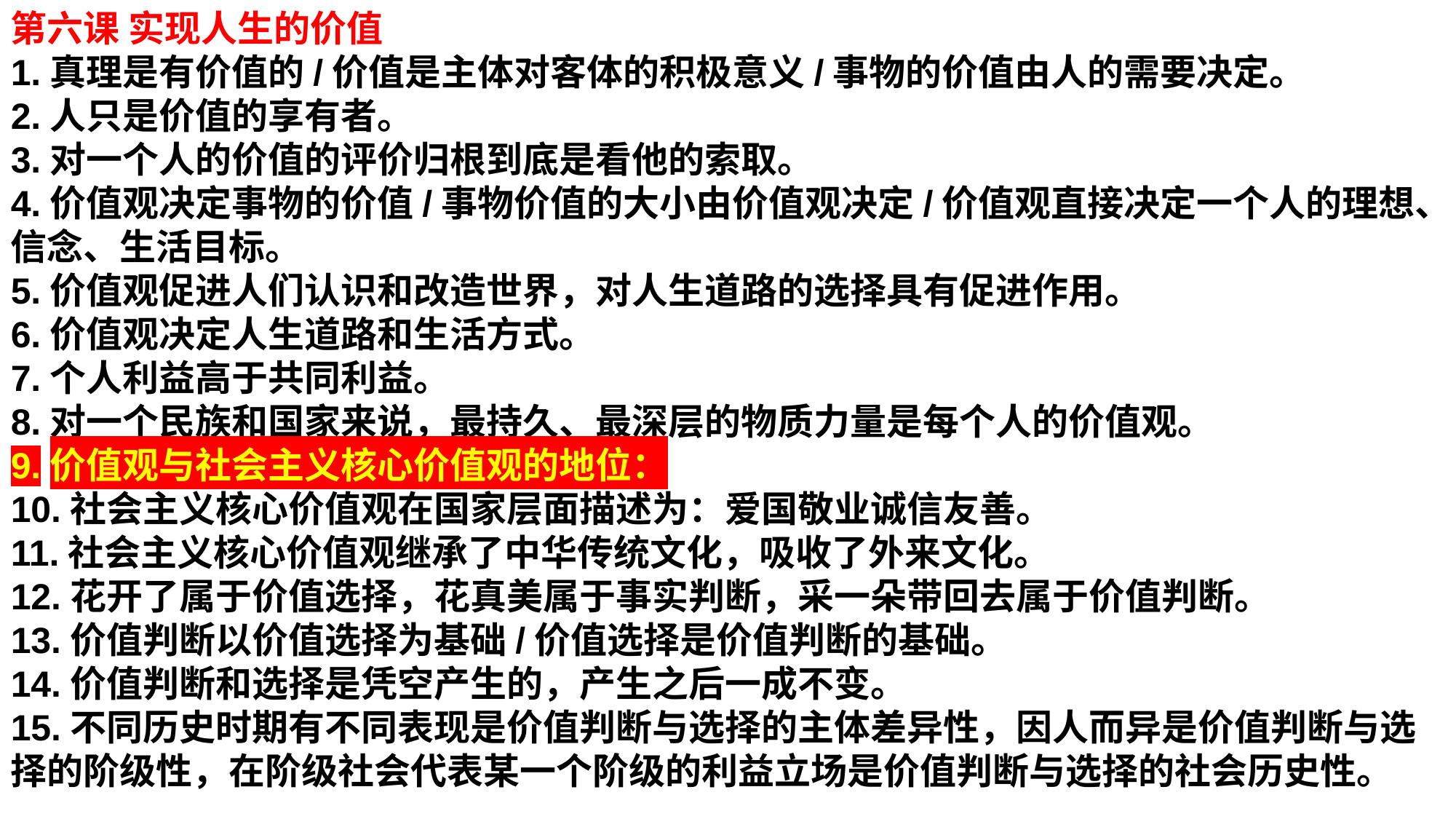

第六课 实现人生的价值
1.真理是有价值的/价值是主体对客体的积极意义/事物的价值由人的需要决定。
2.人只是价值的享有者。
3.对一个人的价值的评价归根到底是看他的索取。
4.价值观决定事物的价值/事物价值的大小由价值观决定/价值观直接决定一个人的理想、信念、生活目标。
5.价值观促进人们认识和改造世界，对人生道路的选择具有促进作用。
6.价值观决定人生道路和生活方式。
7.个人利益高于共同利益。
8.对一个民族和国家来说，最持久、最深层的物质力量是每个人的价值观。
9.价值观与社会主义核心价值观的地位：
10.社会主义核心价值观在国家层面描述为：爱国敬业诚信友善。
11.社会主义核心价值观继承了中华传统文化，吸收了外来文化。
12.花开了属于价值选择，花真美属于事实判断，采一朵带回去属于价值判断。
13.价值判断以价值选择为基础/价值选择是价值判断的基础。
14.价值判断和选择是凭空产生的，产生之后一成不变。
15.不同历史时期有不同表现是价值判断与选择的主体差异性，因人而异是价值判断与选择的阶级性，在阶级社会代表某一个阶级的利益立场是价值判断与选择的社会历史性。